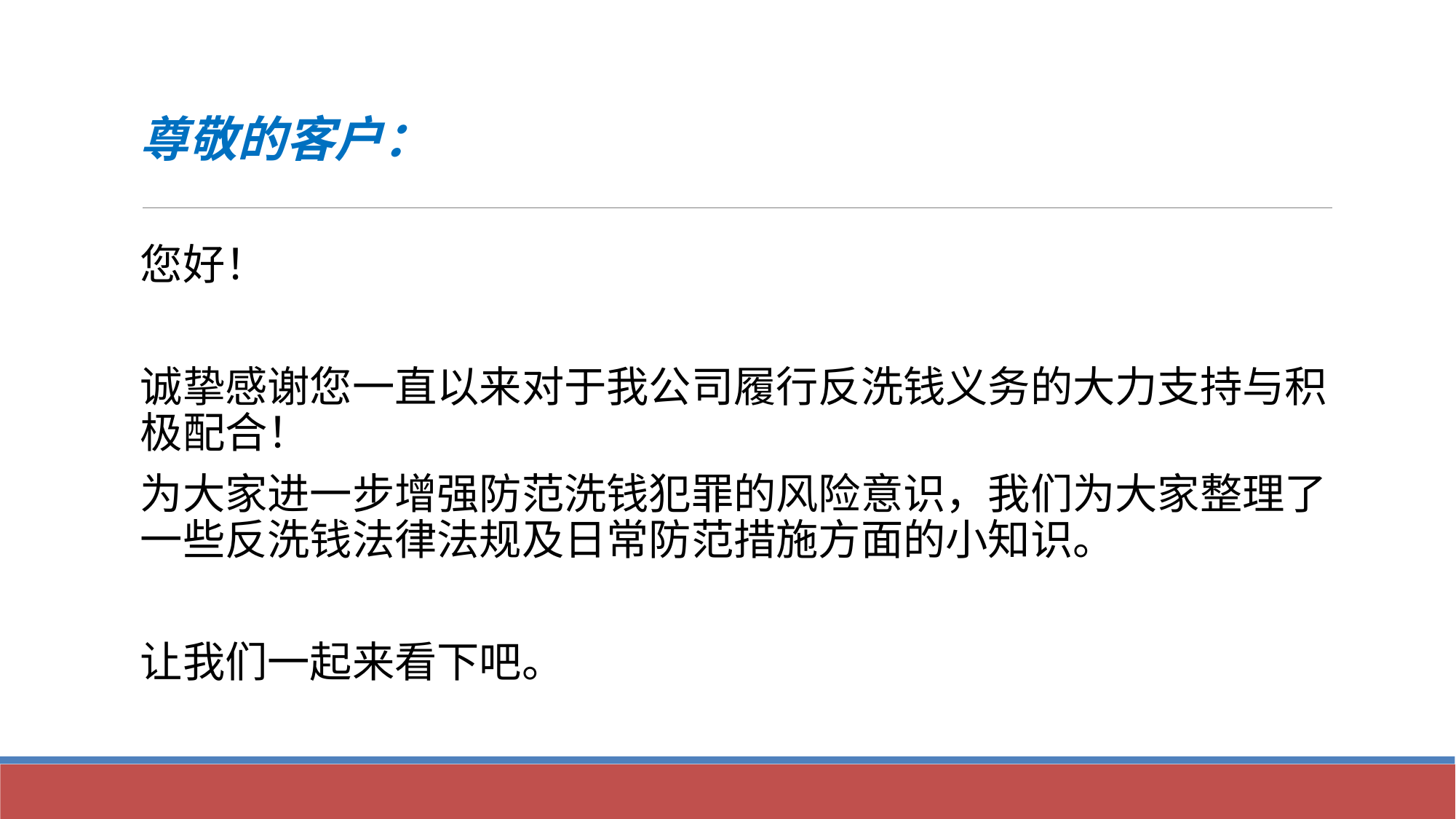

尊敬的客户：

您好！

诚挚感谢您一直以来对于我公司履行反洗钱义务的大力支持与积极配合！
为大家进一步增强防范洗钱犯罪的风险意识，我们为大家整理了一些反洗钱法律法规及日常防范措施方面的小知识。

让我们一起来看下吧。